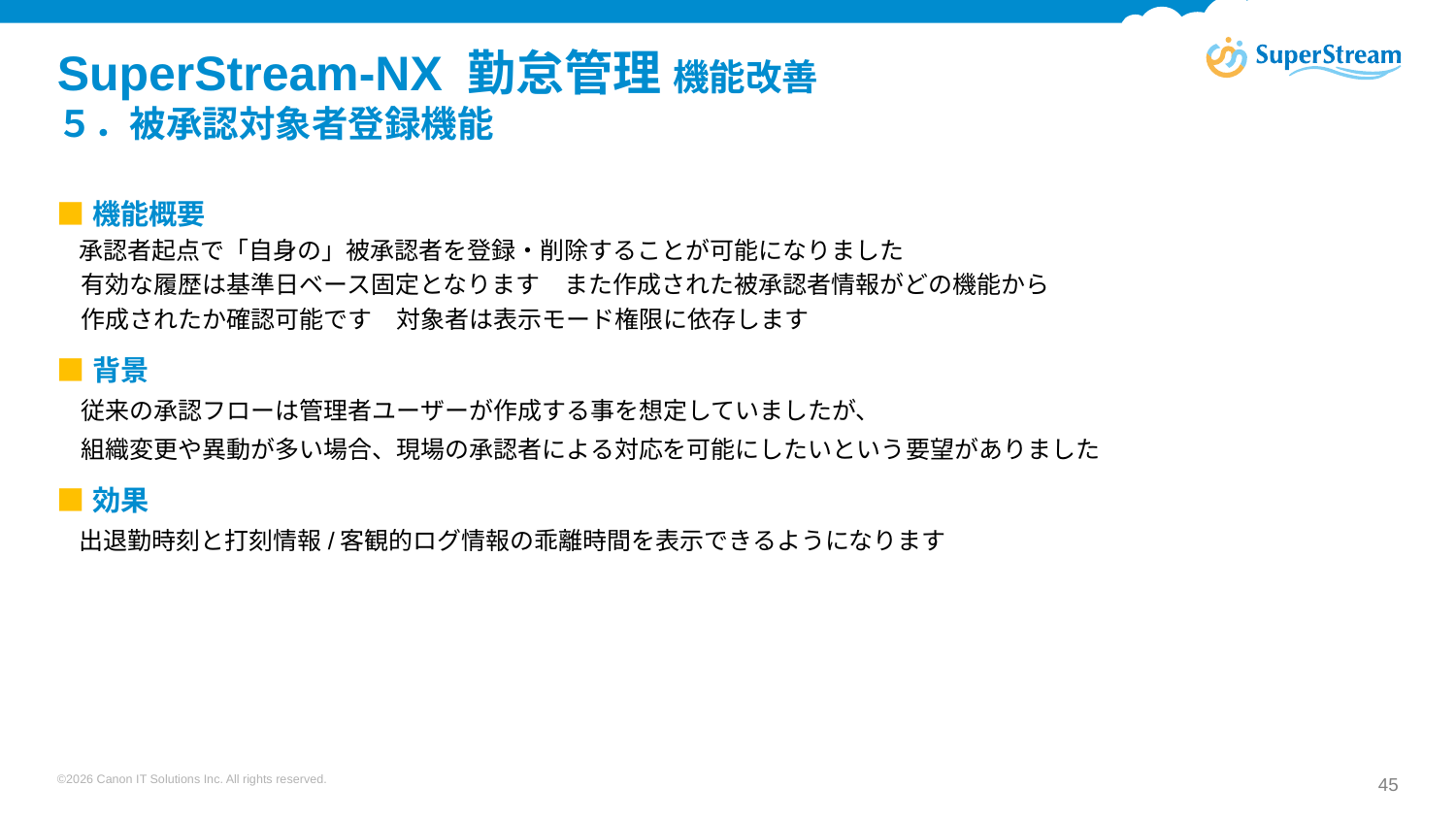

# SuperStream-NX 勤怠管理 機能改善 ５．被承認対象者登録機能
■機能概要
　承認者起点で「自身の」被承認者を登録・削除することが可能になりました
　有効な履歴は基準日ベース固定となります　また作成された被承認者情報がどの機能から
　作成されたか確認可能です　対象者は表示モード権限に依存します
■背景
　従来の承認フローは管理者ユーザーが作成する事を想定していましたが、
　組織変更や異動が多い場合、現場の承認者による対応を可能にしたいという要望がありました

■効果
　出退勤時刻と打刻情報/客観的ログ情報の乖離時間を表示できるようになります
©2026 Canon IT Solutions Inc. All rights reserved.
45